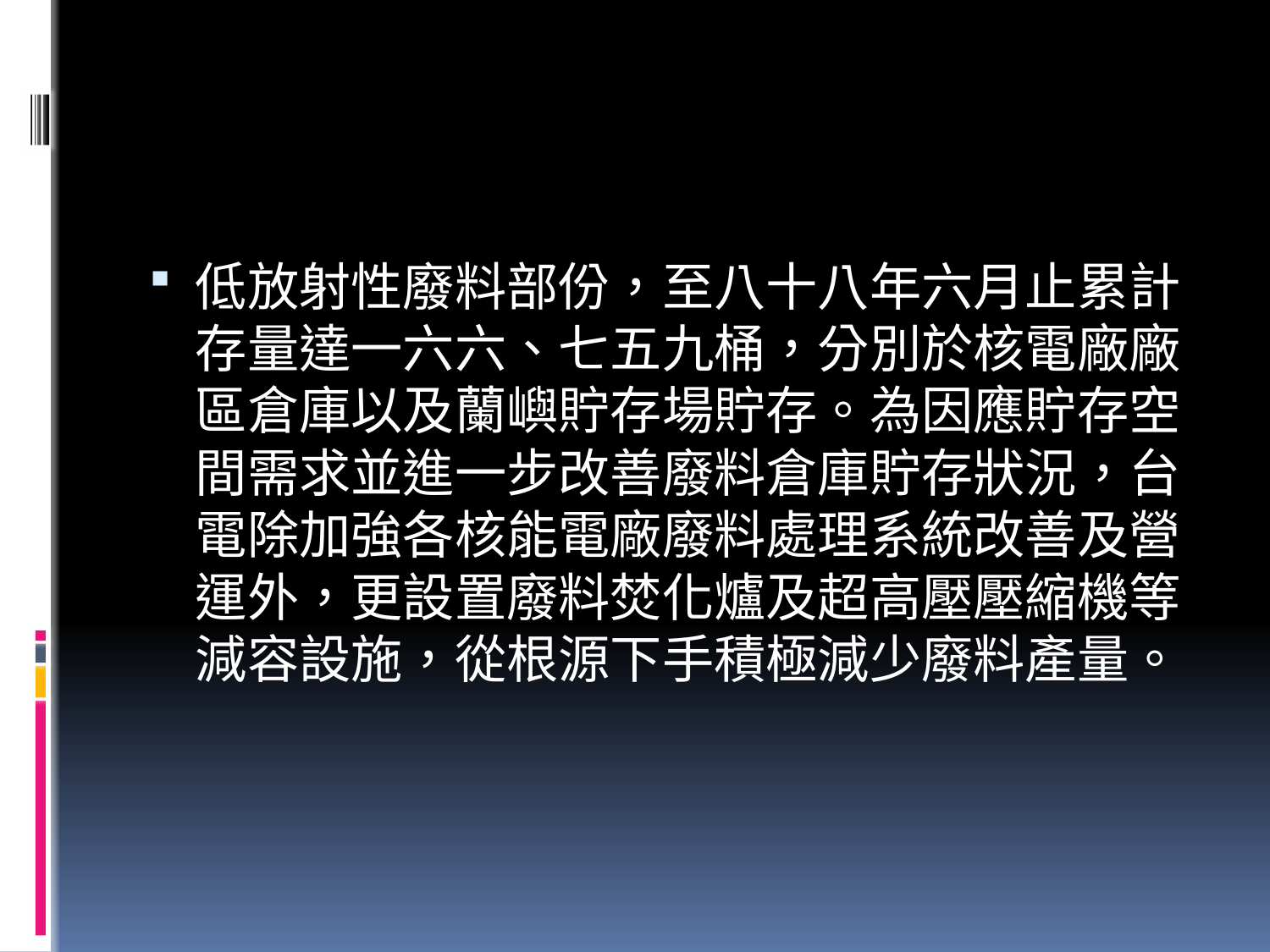

#
低放射性廢料部份，至八十八年六月止累計存量達一六六、七五九桶，分別於核電廠廠區倉庫以及蘭嶼貯存場貯存。為因應貯存空間需求並進一步改善廢料倉庫貯存狀況，台電除加強各核能電廠廢料處理系統改善及營運外，更設置廢料焚化爐及超高壓壓縮機等減容設施，從根源下手積極減少廢料產量。